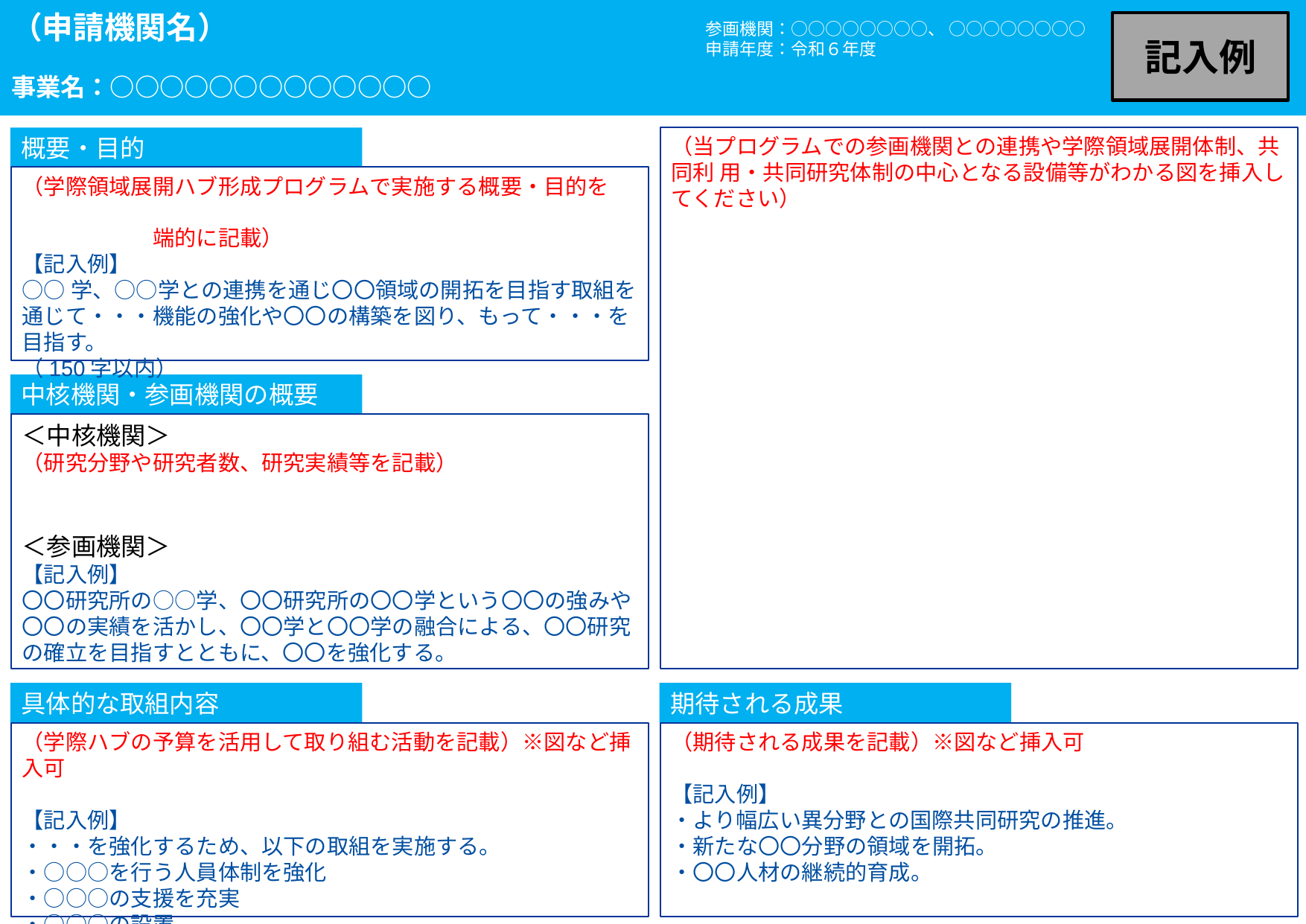

（申請機関名）
事業名：○○○○○○○○○○○○○
参画機関：○○○○○○○○、 ○○○○○○○○
申請年度：令和６年度
記入例
（当プログラムでの参画機関との連携や学際領域展開体制、共同利 用・共同研究体制の中心となる設備等がわかる図を挿入してください）

概要・目的
（学際領域展開ハブ形成プログラムで実施する概要・目的を
　　　　　　　　　　　　　　　　　　　　　　　　　　　　　　　　　　端的に記載）
【記入例】
○○学、○○学との連携を通じ〇〇領域の開拓を目指す取組を通じて・・・機能の強化や〇〇の構築を図り、もって・・・を目指す。
（150字以内）

中核機関・参画機関の概要
＜中核機関＞
（研究分野や研究者数、研究実績等を記載）

＜参画機関＞
【記入例】
〇〇研究所の○○学、〇〇研究所の〇〇学という〇〇の強みや〇〇の実績を活かし、〇〇学と〇〇学の融合による、〇〇研究の確立を目指すとともに、〇〇を強化する。
具体的な取組内容
期待される成果
（学際ハブの予算を活用して取り組む活動を記載）※図など挿入可

【記入例】
・・・を強化するため、以下の取組を実施する。
・○○○を行う人員体制を強化
・○○○の支援を充実
・○○○の設置

（期待される成果を記載）※図など挿入可

【記入例】
・より幅広い異分野との国際共同研究の推進。
・新たな〇〇分野の領域を開拓。
・〇〇人材の継続的育成。